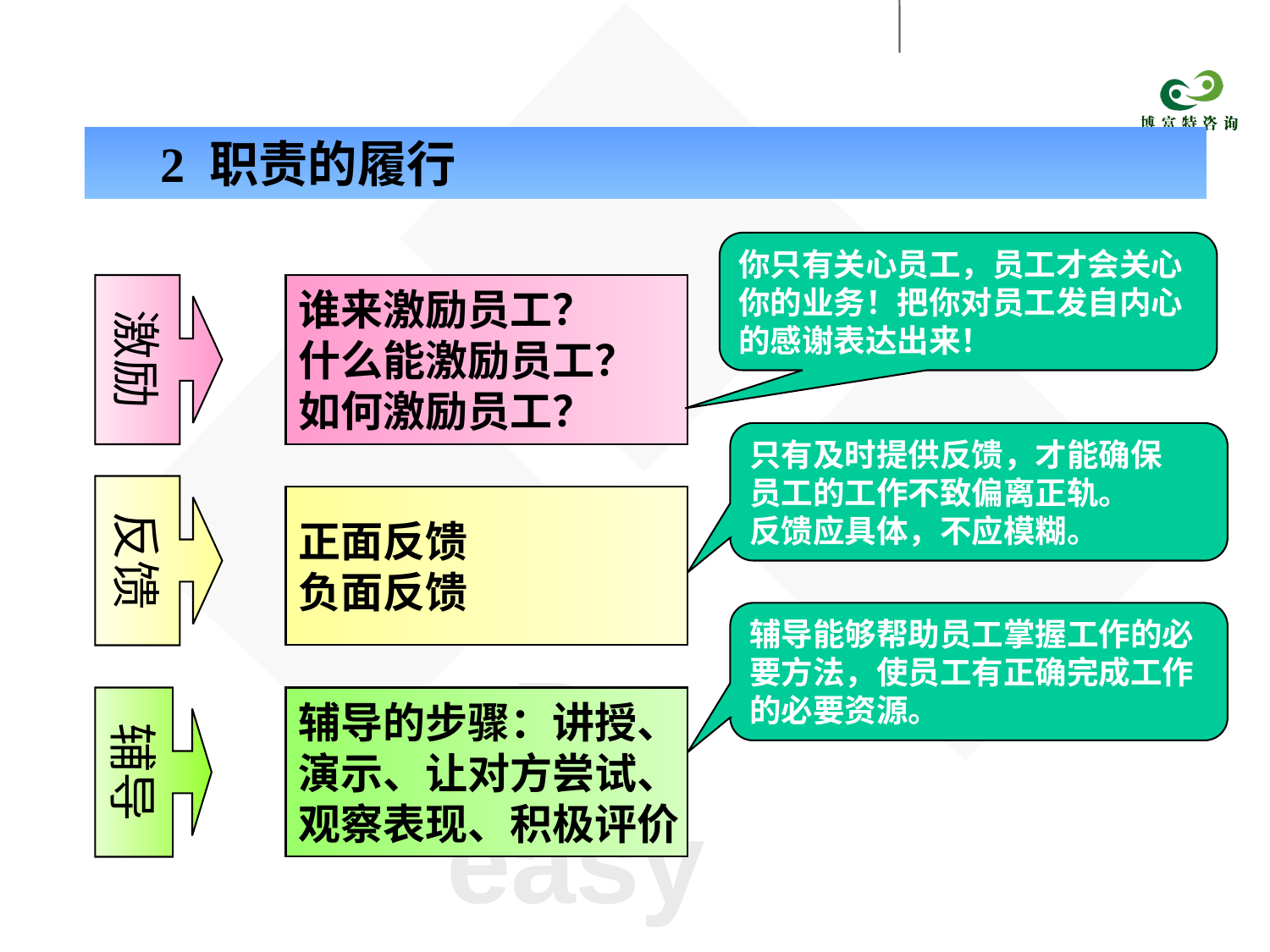

2 职责的履行
你只有关心员工，员工才会关心
你的业务！把你对员工发自内心
的感谢表达出来！
激励
谁来激励员工？
什么能激励员工？
如何激励员工？
只有及时提供反馈，才能确保
员工的工作不致偏离正轨。
反馈应具体，不应模糊。
反馈
正面反馈
负面反馈
辅导能够帮助员工掌握工作的必
要方法，使员工有正确完成工作
的必要资源。
辅导
辅导的步骤：讲授、
演示、让对方尝试、
观察表现、积极评价